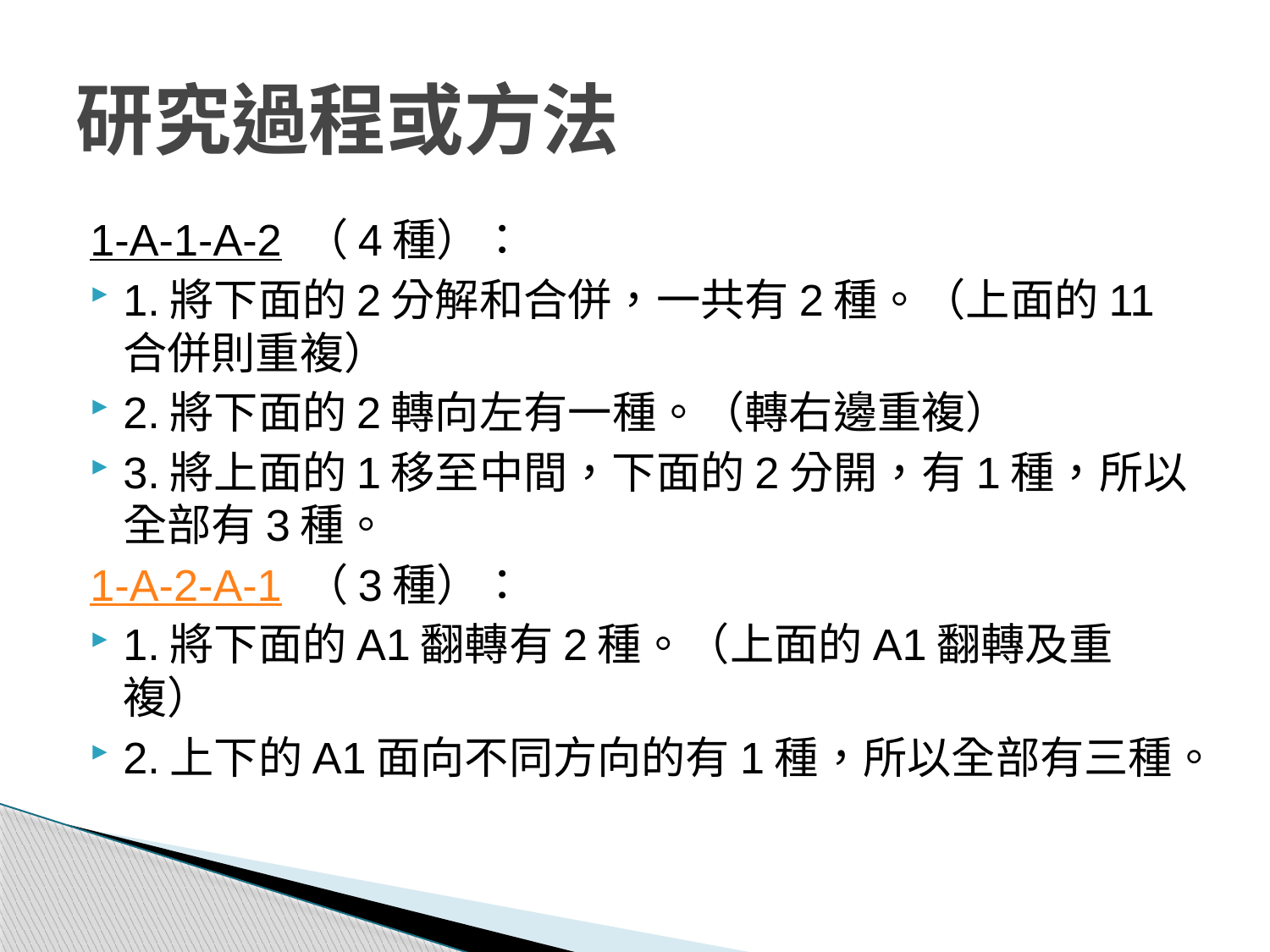

# 研究過程或方法
1-A-1-A-2 （4種）：
1.將下面的2分解和合併，一共有2種。（上面的11合併則重複）
2.將下面的2轉向左有一種。（轉右邊重複）
3.將上面的1移至中間，下面的2分開，有1種，所以全部有3種。
1-A-2-A-1 （3種）：
1.將下面的A1翻轉有2種。（上面的A1翻轉及重複）
2.上下的A1面向不同方向的有1種，所以全部有三種。